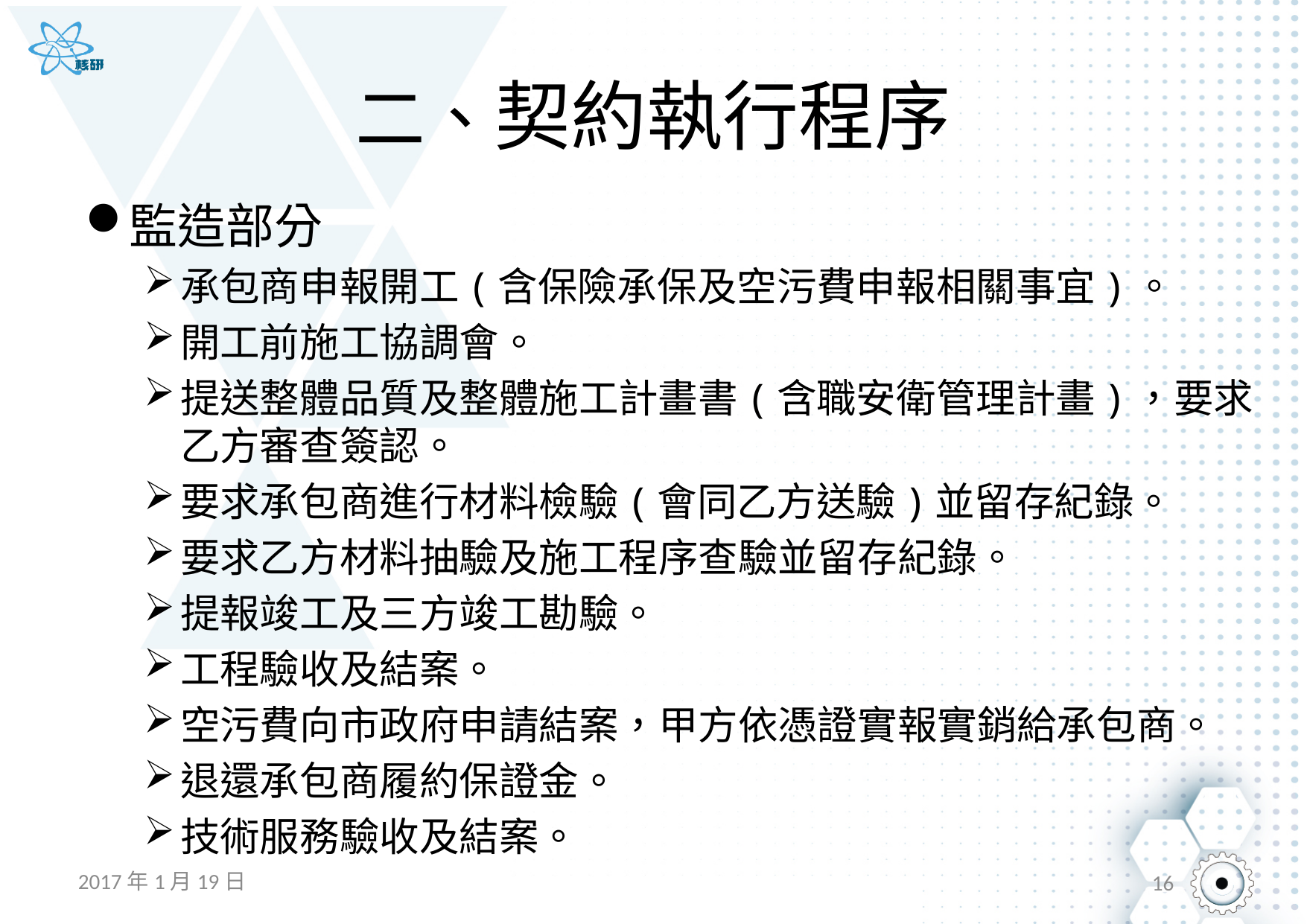

# 二、契約執行程序
監造部分
承包商申報開工(含保險承保及空污費申報相關事宜)。
開工前施工協調會。
提送整體品質及整體施工計畫書(含職安衛管理計畫)，要求乙方審查簽認。
要求承包商進行材料檢驗(會同乙方送驗)並留存紀錄。
要求乙方材料抽驗及施工程序查驗並留存紀錄。
提報竣工及三方竣工勘驗。
工程驗收及結案。
空污費向市政府申請結案，甲方依憑證實報實銷給承包商。
退還承包商履約保證金。
技術服務驗收及結案。
2017年1月19日
16